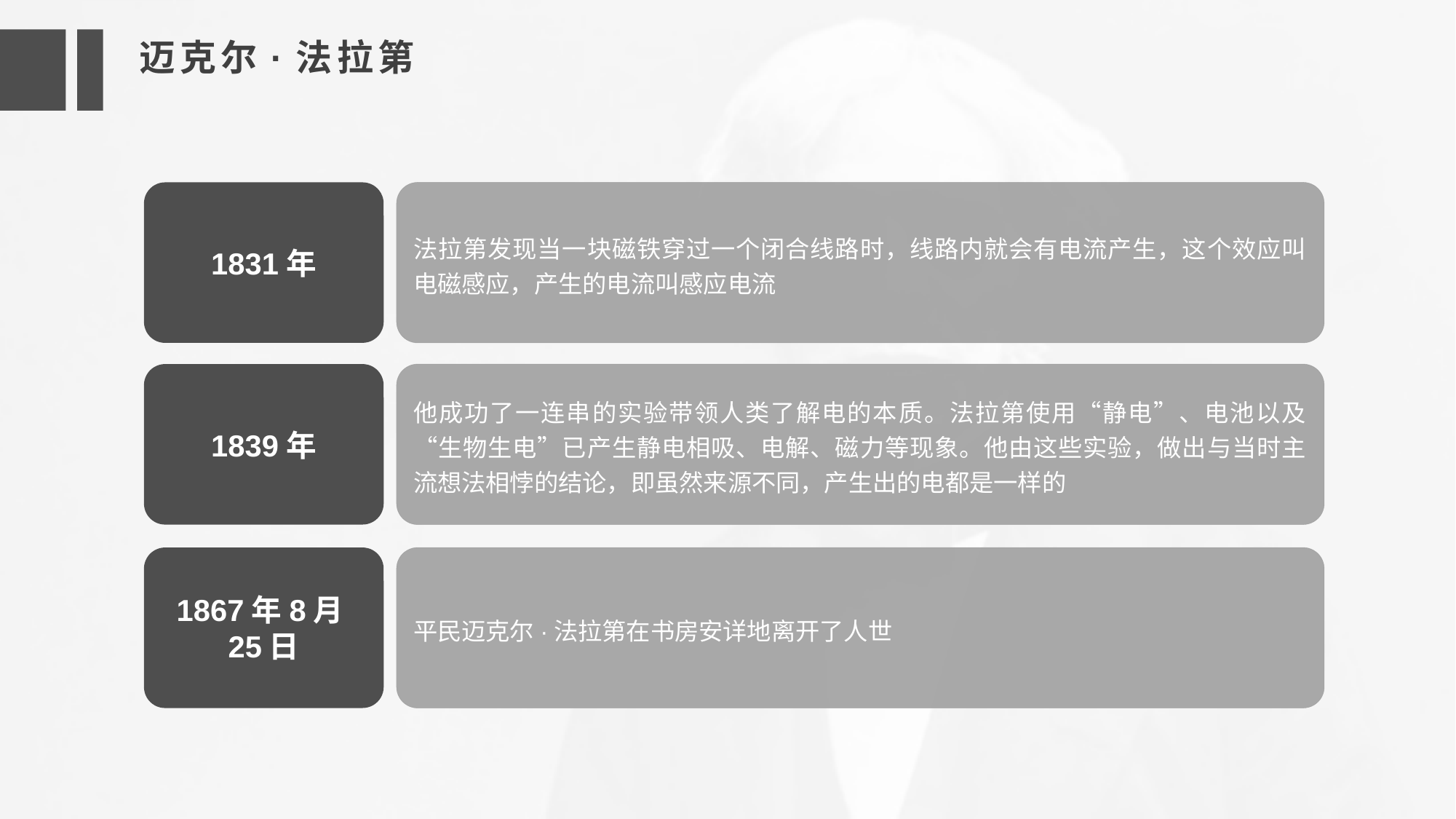

迈克尔·法拉第
1831年
法拉第发现当一块磁铁穿过一个闭合线路时，线路内就会有电流产生，这个效应叫电磁感应，产生的电流叫感应电流
1839年
他成功了一连串的实验带领人类了解电的本质。法拉第使用“静电”、电池以及“生物生电”已产生静电相吸、电解、磁力等现象。他由这些实验，做出与当时主流想法相悖的结论，即虽然来源不同，产生出的电都是一样的
1867年8月25日
平民迈克尔·法拉第在书房安详地离开了人世